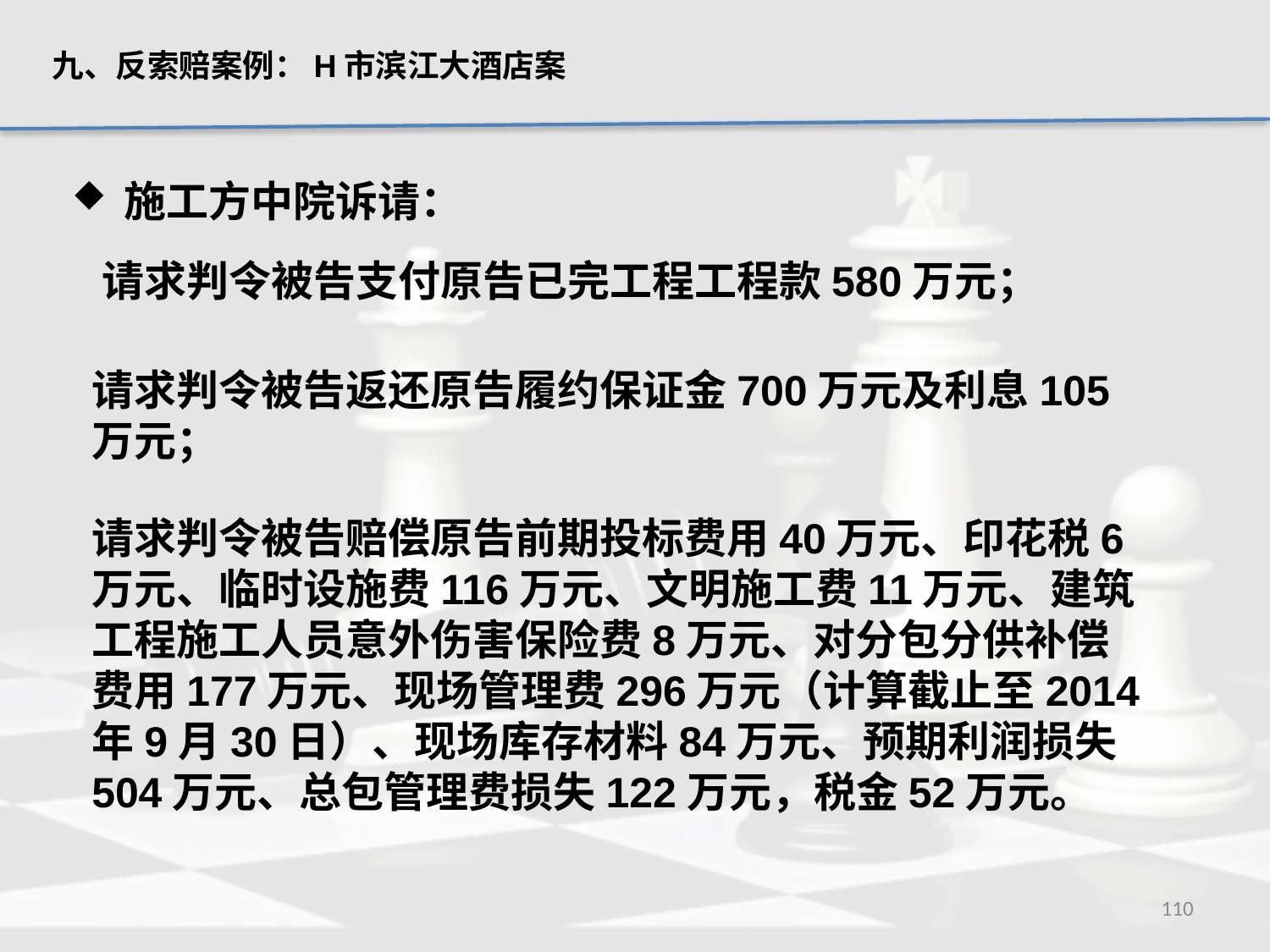

九、反索赔案例：H市滨江大酒店案
 施工方中院诉请：
请求判令被告支付原告已完工程工程款580万元；
请求判令被告返还原告履约保证金700万元及利息105万元；
请求判令被告赔偿原告前期投标费用40万元、印花税6万元、临时设施费116万元、文明施工费11万元、建筑工程施工人员意外伤害保险费8万元、对分包分供补偿费用177万元、现场管理费296万元（计算截止至2014年9月30日）、现场库存材料84万元、预期利润损失504万元、总包管理费损失122万元，税金52万元。
110